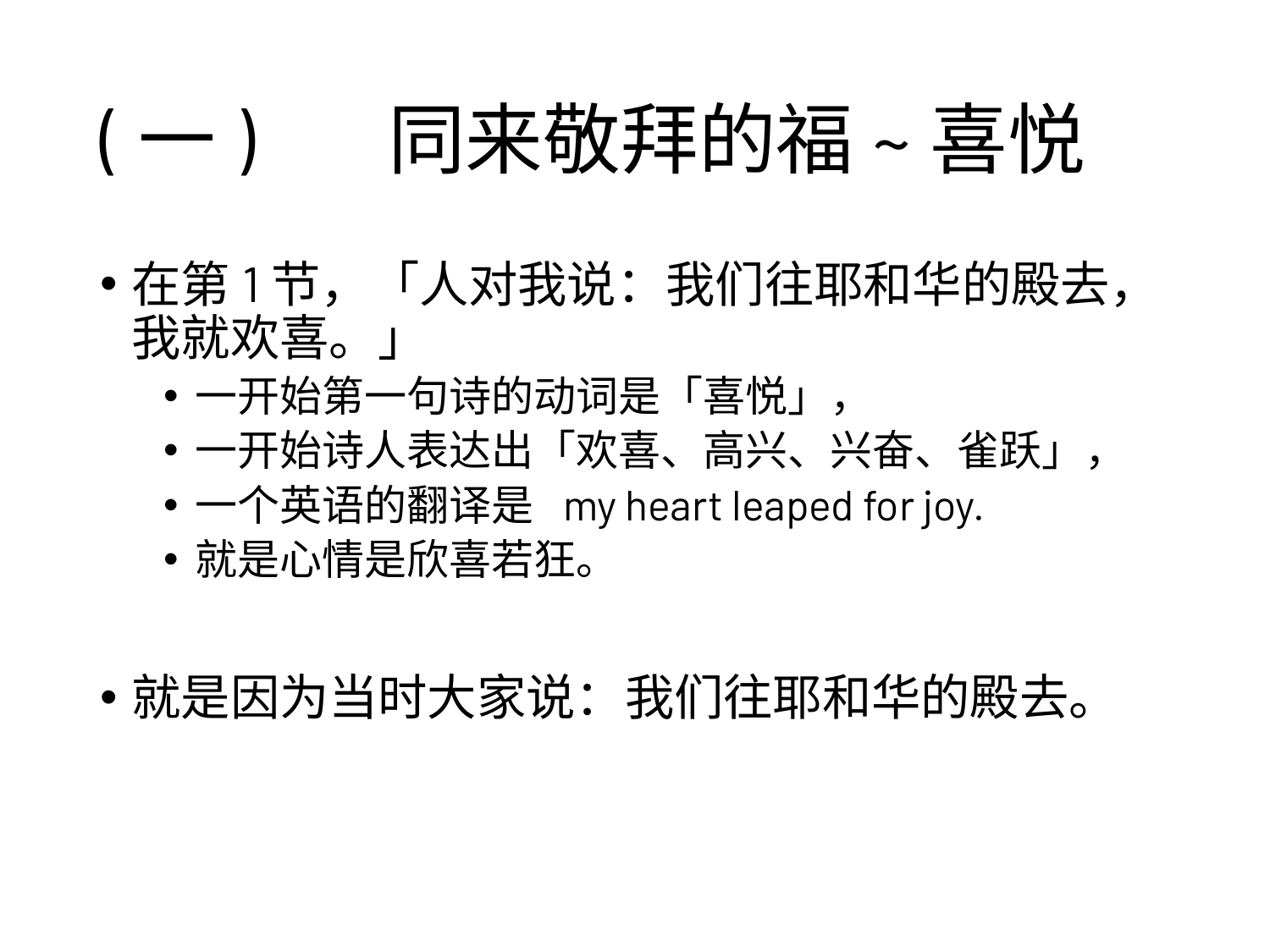

# (一)	 同来敬拜的福~喜悦
在第1节，「人对我说：我们往耶和华的殿去，我就欢喜。」
一开始第一句诗的动词是「喜悦」，
一开始诗人表达出「欢喜、高兴、兴奋、雀跃」，
一个英语的翻译是  my heart leaped for joy.
就是心情是欣喜若狂。

就是因为当时大家说：我们往耶和华的殿去。